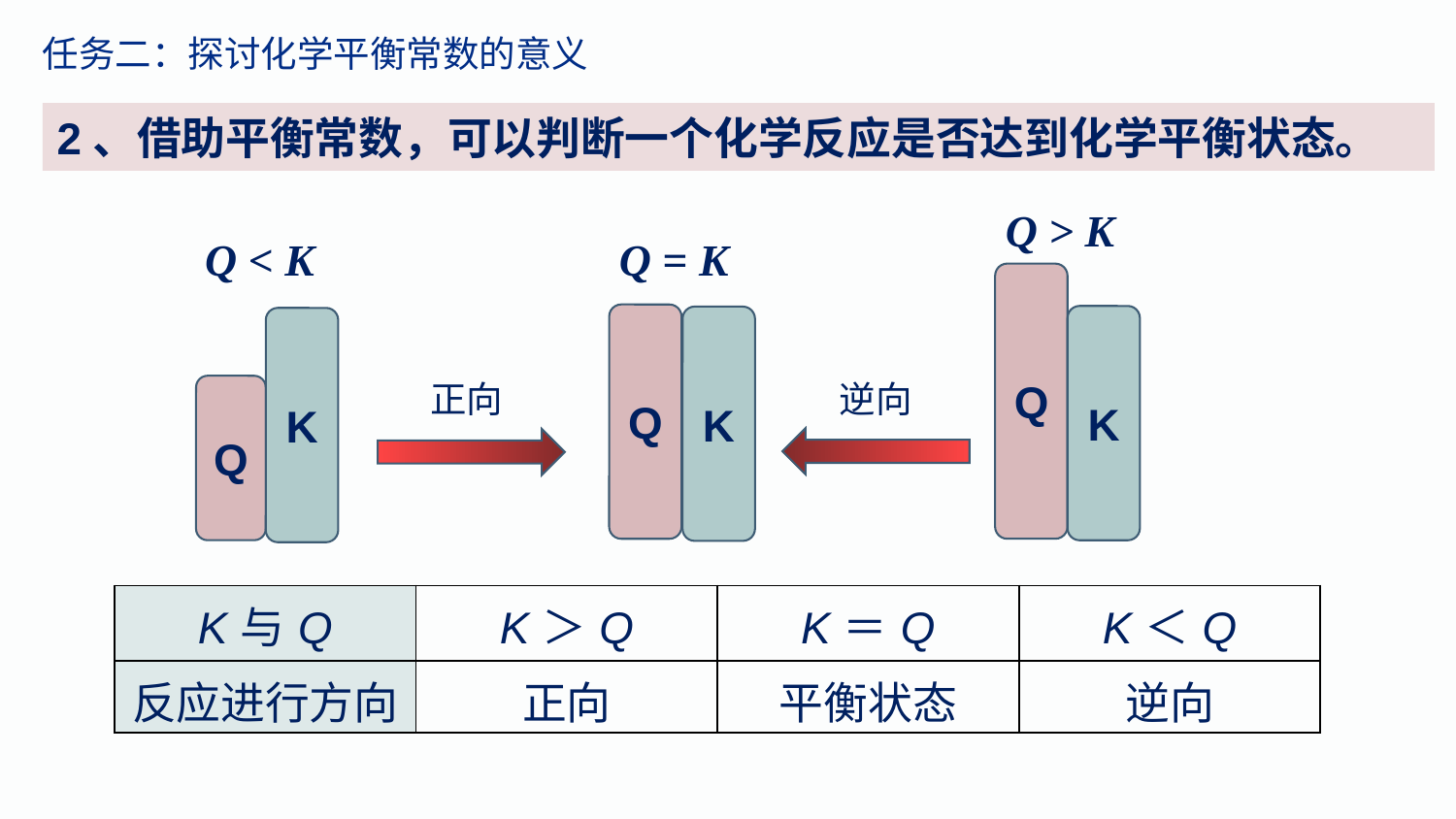

任务二：探讨化学平衡常数的意义
2、借助平衡常数，可以判断一个化学反应是否达到化学平衡状态。
Q > K
Q < K
Q = K
Q
Q
K
K
K
正向
逆向
Q

| K 与 Q | K ＞Q | K ＝Q | K ＜Q |
| --- | --- | --- | --- |
| 反应进行方向 | 正向 | 平衡状态 | 逆向 |